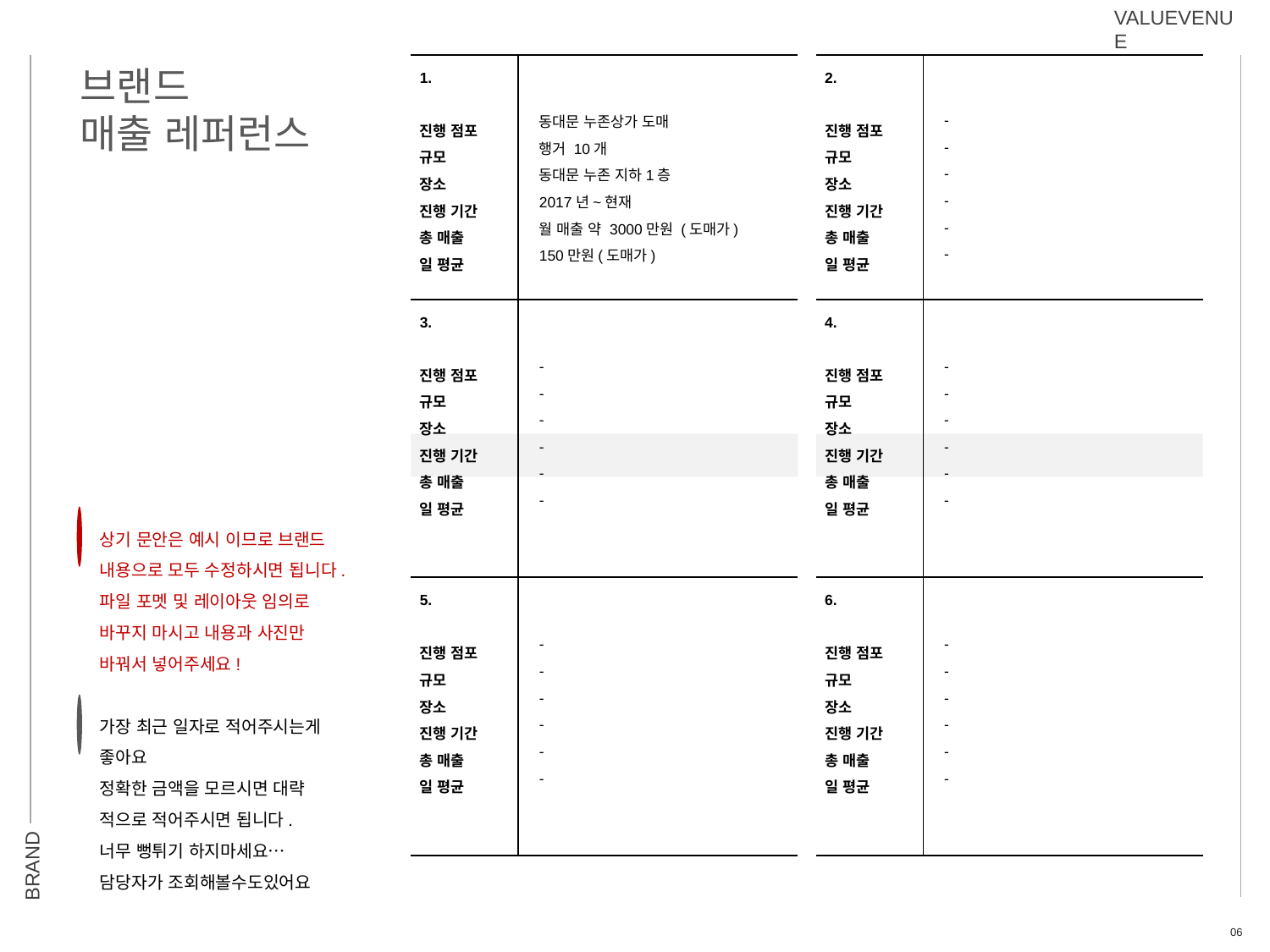

VALUEVENUE
1.

진행 점포
규모
장소
진행 기간
총 매출
일 평균

동대문 누존상가 도매
행거 10개
동대문 누존 지하1층
2017년~현재
월 매출 약 3000만원 (도매가)
150만원(도매가)
2.

진행 점포
규모
장소
진행 기간
총 매출
일 평균
브랜드
매출 레퍼런스

-
-
-
-
-
-
3.

진행 점포
규모
장소
진행 기간
총 매출
일 평균
4.

진행 점포
규모
장소
진행 기간
총 매출
일 평균

-
-
-
-
-
-

-
-
-
-
-
-

상기 문안은 예시 이므로 브랜드 내용으로 모두 수정하시면 됩니다.
파일 포멧 및 레이아웃 임의로 바꾸지 마시고 내용과 사진만 바꿔서 넣어주세요!

가장 최근 일자로 적어주시는게 좋아요
정확한 금액을 모르시면 대략 적으로 적어주시면 됩니다.
너무 뻥튀기 하지마세요… 담당자가 조회해볼수도있어요
5.

진행 점포
규모
장소
진행 기간
총 매출
일 평균
6.

진행 점포
규모
장소
진행 기간
총 매출
일 평균

-
-
-
-
-
-

-
-
-
-
-
-

BRAND
06